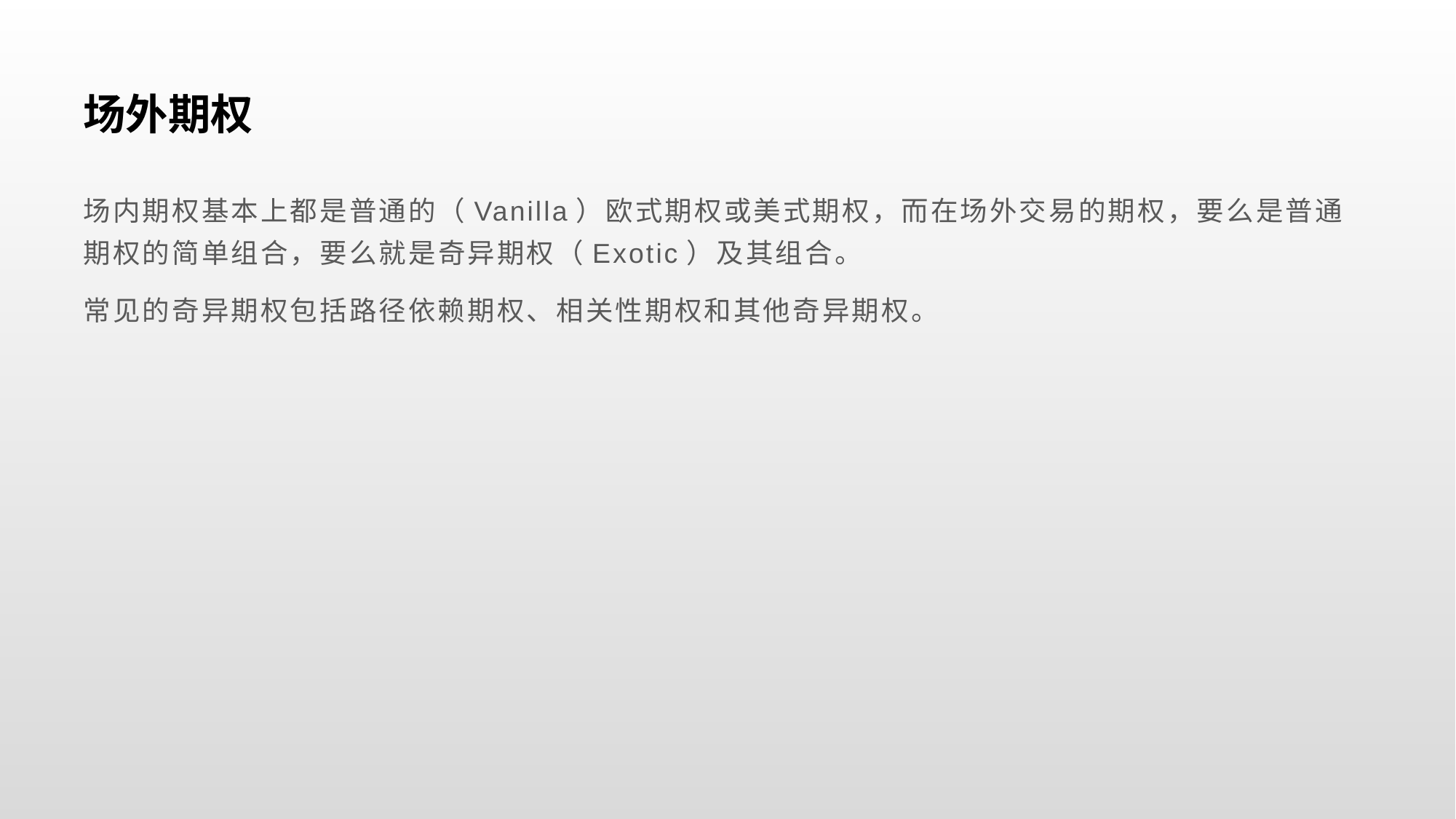

# 场外期权
场内期权基本上都是普通的（Vanilla）欧式期权或美式期权，而在场外交易的期权，要么是普通期权的简单组合，要么就是奇异期权（Exotic）及其组合。
常见的奇异期权包括路径依赖期权、相关性期权和其他奇异期权。